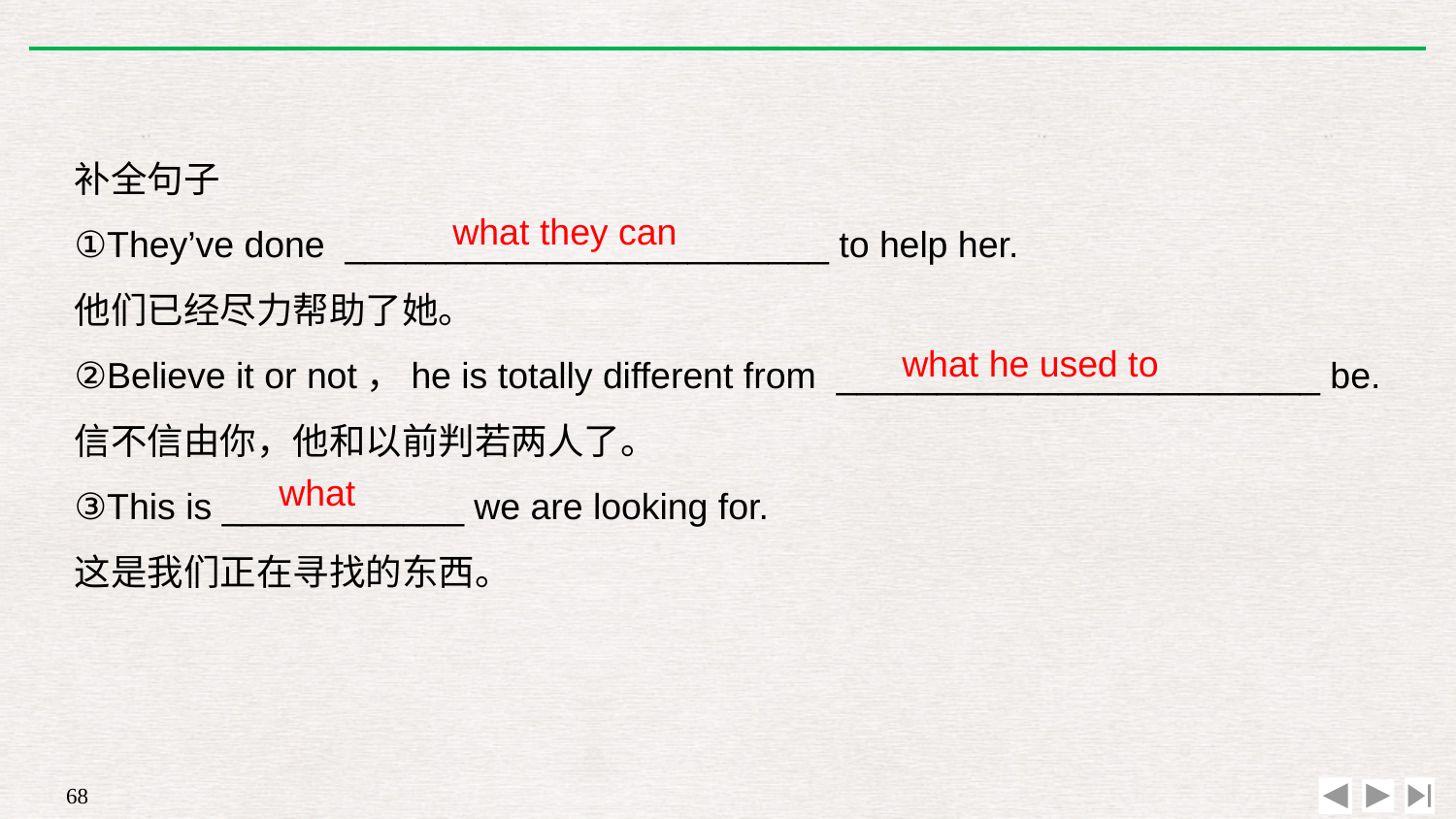

补全句子
①They’ve done  ________________________ to help her.
他们已经尽力帮助了她。
②Believe it or not，he is totally different from  ________________________ be.
信不信由你，他和以前判若两人了。
③This is ____________ we are looking for.
这是我们正在寻找的东西。
what they can
what he used to
what